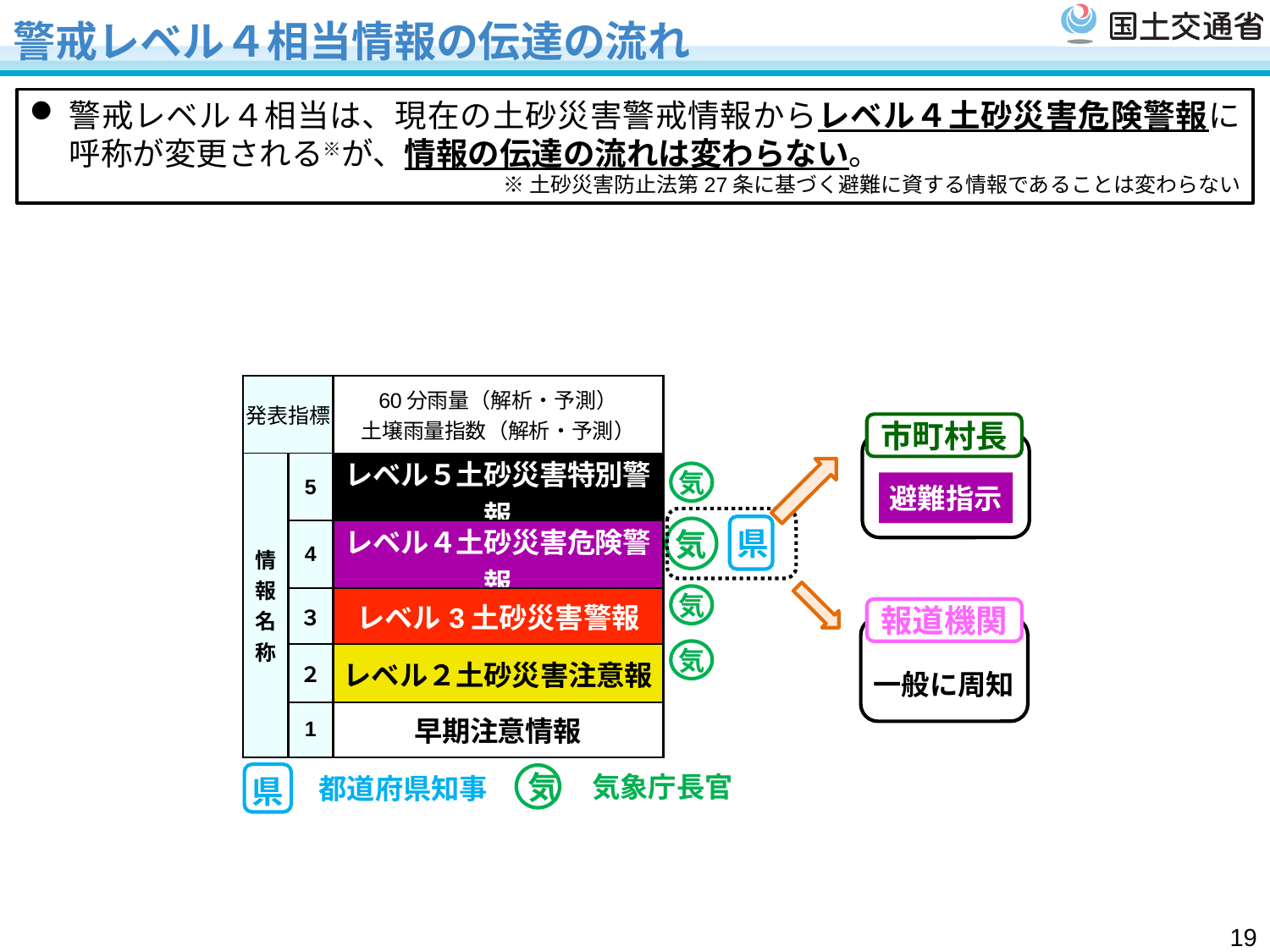

# 警戒レベル４相当情報の伝達の流れ
警戒レベル４相当は、現在の土砂災害警戒情報からレベル４土砂災害危険警報に呼称が変更される※が、情報の伝達の流れは変わらない。
※土砂災害防止法第27条に基づく避難に資する情報であることは変わらない
| 発表指標 |  | 60分雨量（解析・予測） 土壌雨量指数（解析・予測） |
| --- | --- | --- |
| 情 報 名 称 | 5 | レベル５土砂災害特別警報 |
|  | 4 | レベル４土砂災害危険警報 |
|  | ３ | レベル3土砂災害警報 |
|  | ２ | レベル２土砂災害注意報 |
|  | 1 | 早期注意情報 |
市町村長

気
避難指示

県
気

気
報道機関

気
一般に周知
県
気象庁長官
気
都道府県知事
19